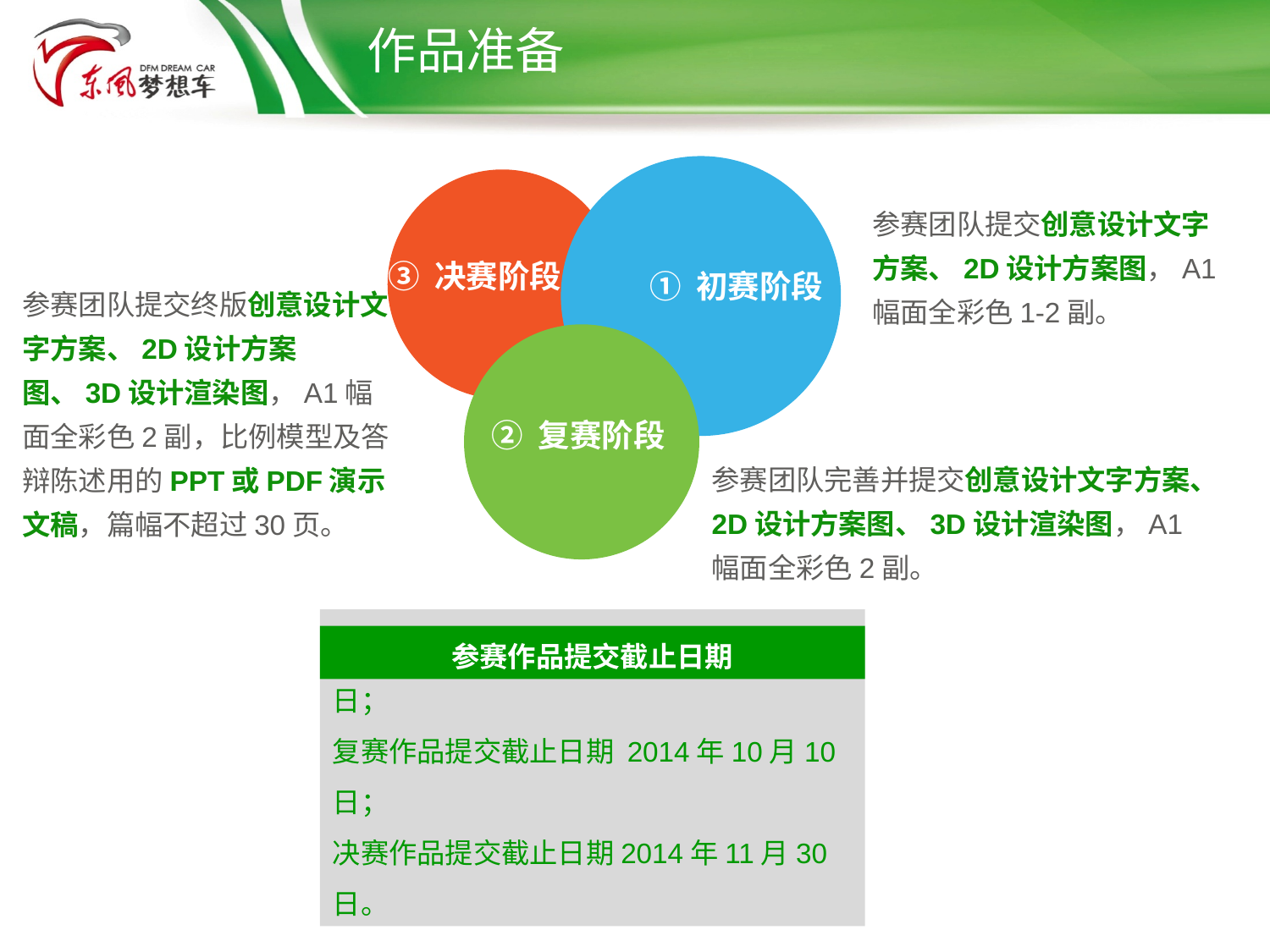

作品准备

③ 决赛阶段
① 初赛阶段

② 复赛阶段
参赛团队提交创意设计文字方案、2D设计方案图，A1幅面全彩色1-2副。
参赛团队提交终版创意设计文字方案、2D设计方案图、3D设计渲染图，A1幅面全彩色2副，比例模型及答辩陈述用的PPT或PDF演示文稿，篇幅不超过30页。
参赛团队完善并提交创意设计文字方案、2D设计方案图、3D设计渲染图，A1幅面全彩色2副。
参赛作品提交截止日期
初赛作品提交截止日期 2014年8月30日；
复赛作品提交截止日期 2014年10月10日；
决赛作品提交截止日期2014年11月30日。